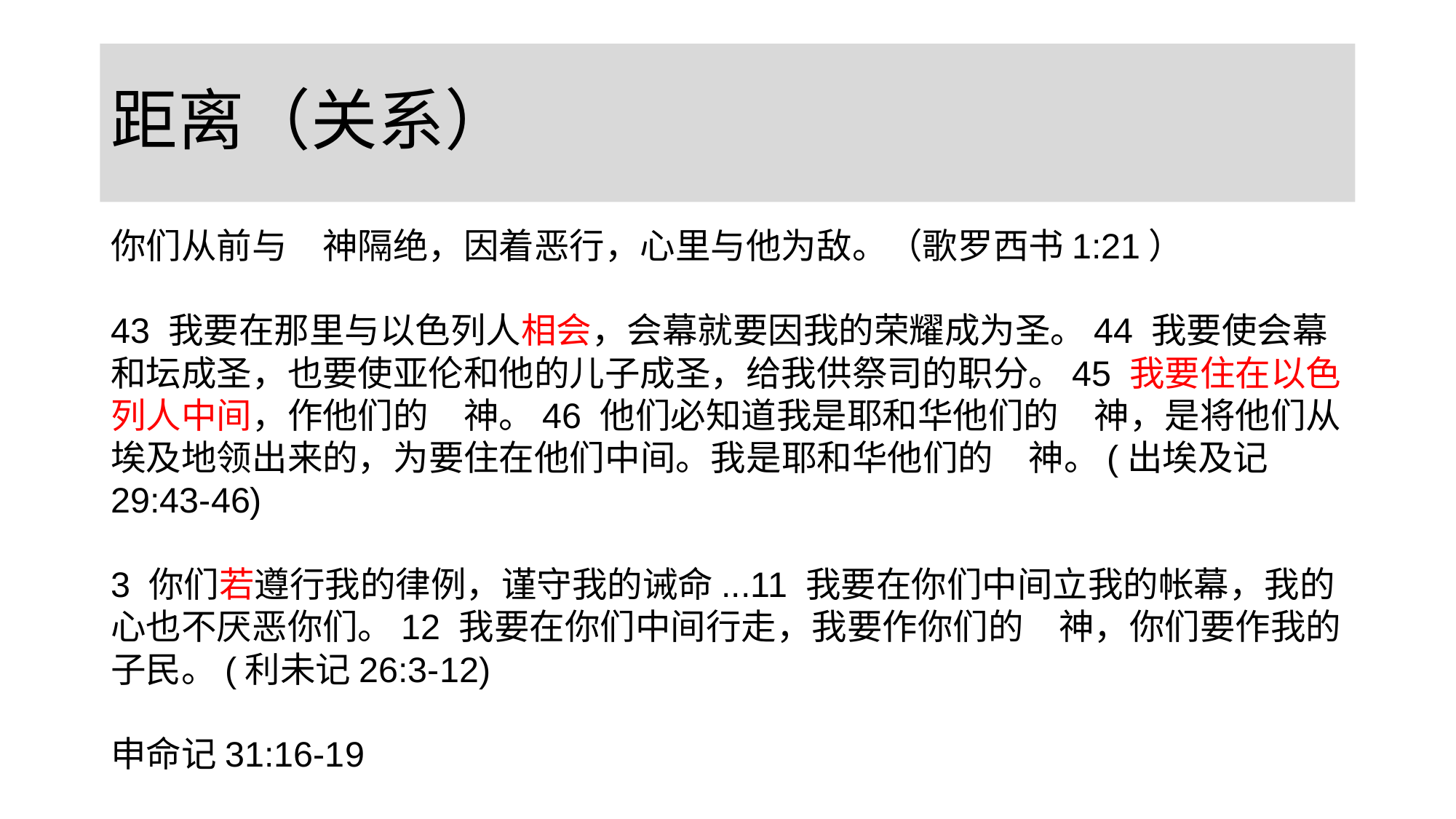

# 距离（关系）
你们从前与　神隔绝，因着恶行，心里与他为敌。（歌罗西书1:21）

43 我要在那里与以色列人相会，会幕就要因我的荣耀成为圣。44 我要使会幕和坛成圣，也要使亚伦和他的儿子成圣，给我供祭司的职分。45 我要住在以色列人中间，作他们的　神。46 他们必知道我是耶和华他们的　神，是将他们从埃及地领出来的，为要住在他们中间。我是耶和华他们的　神。(出埃及记29:43-46)

3 你们若遵行我的律例，谨守我的诫命...11 我要在你们中间立我的帐幕，我的心也不厌恶你们。12 我要在你们中间行走，我要作你们的　神，你们要作我的子民。(利未记26:3-12)

申命记31:16-19